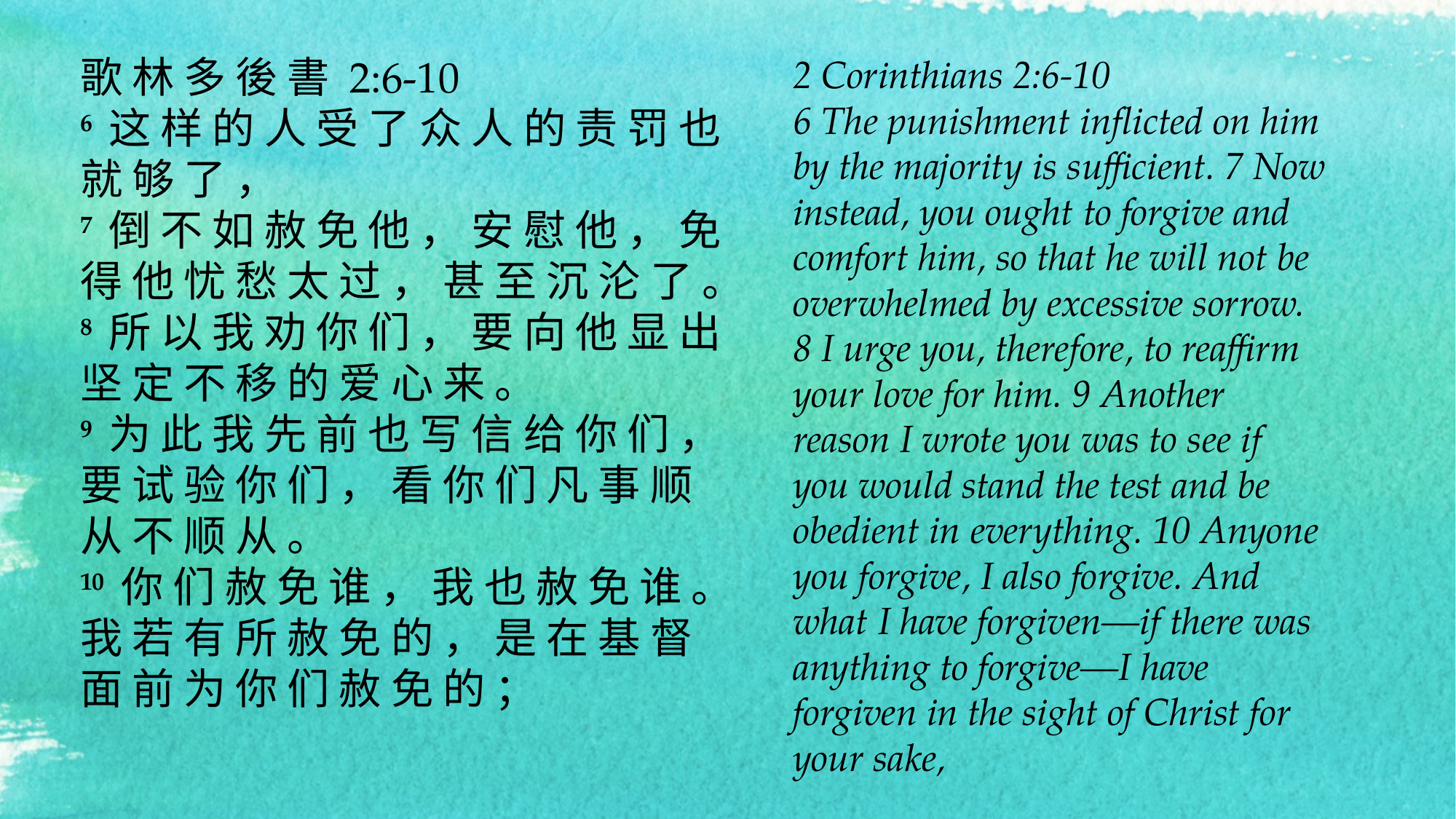

歌 林 多 後 書 2:6-10
6 这 样 的 人 受 了 众 人 的 责 罚 也 就 够 了 ，
7 倒 不 如 赦 免 他 ， 安 慰 他 ， 免 得 他 忧 愁 太 过 ， 甚 至 沉 沦 了 。
8 所 以 我 劝 你 们 ， 要 向 他 显 出 坚 定 不 移 的 爱 心 来 。
9 为 此 我 先 前 也 写 信 给 你 们 ， 要 试 验 你 们 ， 看 你 们 凡 事 顺 从 不 顺 从 。
10 你 们 赦 免 谁 ， 我 也 赦 免 谁 。 我 若 有 所 赦 免 的 ， 是 在 基 督 面 前 为 你 们 赦 免 的 ；
2 Corinthians 2:6-10
6 The punishment inflicted on him by the majority is sufficient. 7 Now instead, you ought to forgive and comfort him, so that he will not be overwhelmed by excessive sorrow. 8 I urge you, therefore, to reaffirm your love for him. 9 Another reason I wrote you was to see if you would stand the test and be obedient in everything. 10 Anyone you forgive, I also forgive. And what I have forgiven—if there was anything to forgive—I have forgiven in the sight of Christ for your sake,